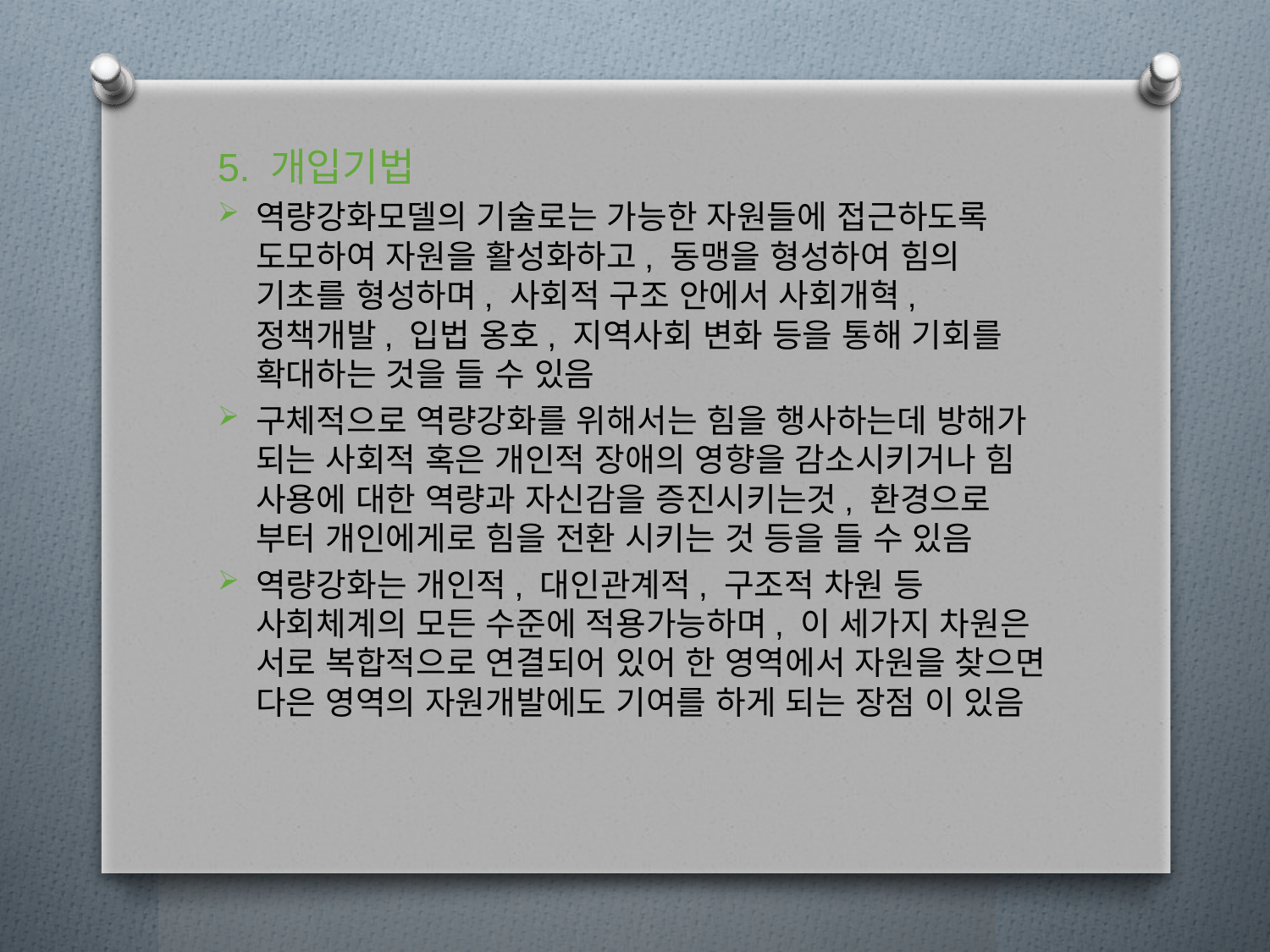

5. 개입기법
역량강화모델의 기술로는 가능한 자원들에 접근하도록 도모하여 자원을 활성화하고, 동맹을 형성하여 힘의 기초를 형성하며, 사회적 구조 안에서 사회개혁, 정책개발, 입법 옹호, 지역사회 변화 등을 통해 기회를 확대하는 것을 들 수 있음
구체적으로 역량강화를 위해서는 힘을 행사하는데 방해가 되는 사회적 혹은 개인적 장애의 영향을 감소시키거나 힘 사용에 대한 역량과 자신감을 증진시키는것, 환경으로 부터 개인에게로 힘을 전환 시키는 것 등을 들 수 있음
역량강화는 개인적, 대인관계적, 구조적 차원 등 사회체계의 모든 수준에 적용가능하며, 이 세가지 차원은 서로 복합적으로 연결되어 있어 한 영역에서 자원을 찾으면 다은 영역의 자원개발에도 기여를 하게 되는 장점 이 있음